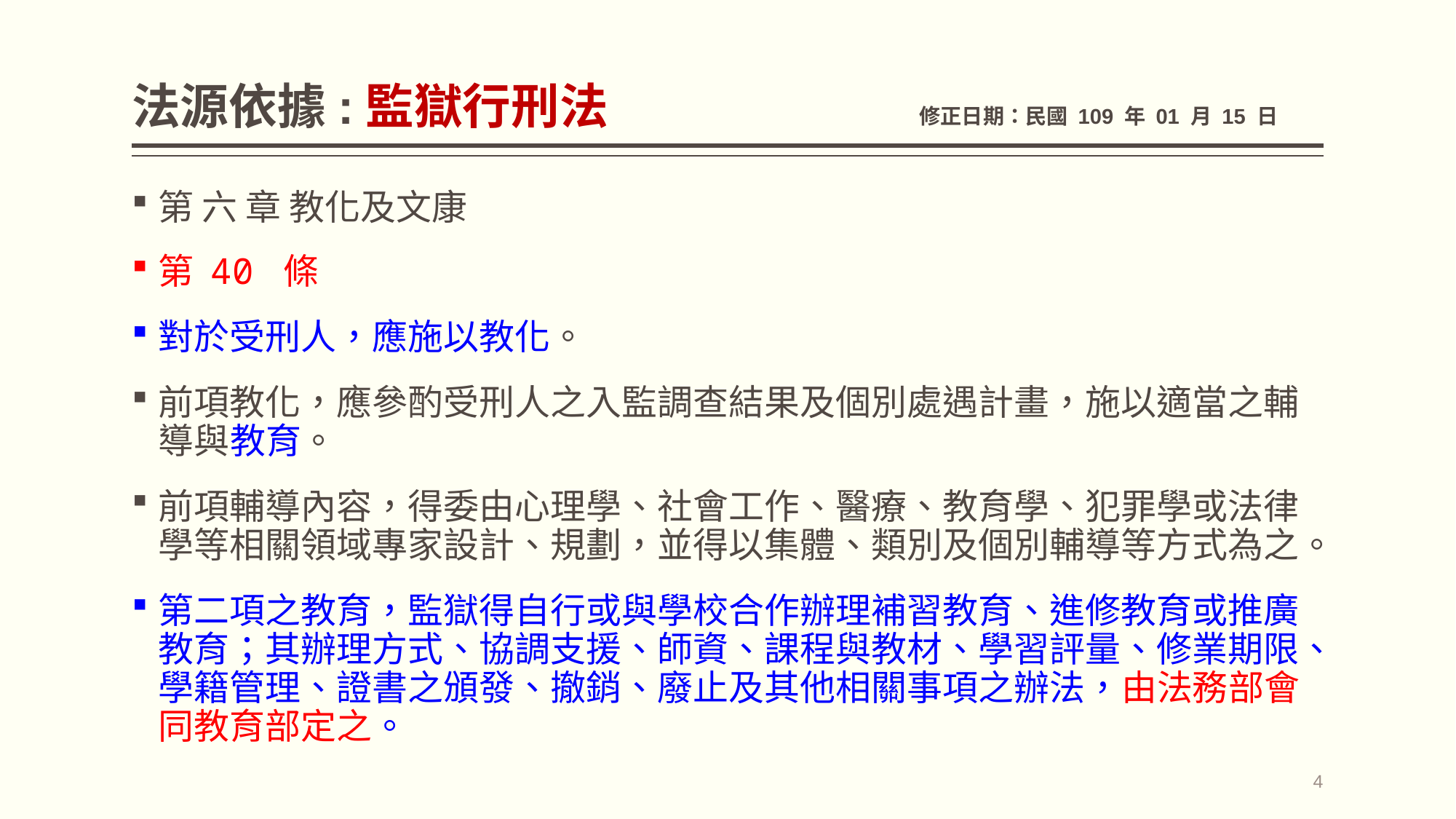

# 法源依據:監獄行刑法                            修正日期：民國 109 年 01 月 15 日
第 六 章 教化及文康
第 40 條
對於受刑人，應施以教化。
前項教化，應參酌受刑人之入監調查結果及個別處遇計畫，施以適當之輔導與教育。
前項輔導內容，得委由心理學、社會工作、醫療、教育學、犯罪學或法律學等相關領域專家設計、規劃，並得以集體、類別及個別輔導等方式為之。
第二項之教育，監獄得自行或與學校合作辦理補習教育、進修教育或推廣教育；其辦理方式、協調支援、師資、課程與教材、學習評量、修業期限、學籍管理、證書之頒發、撤銷、廢止及其他相關事項之辦法，由法務部會同教育部定之。

4